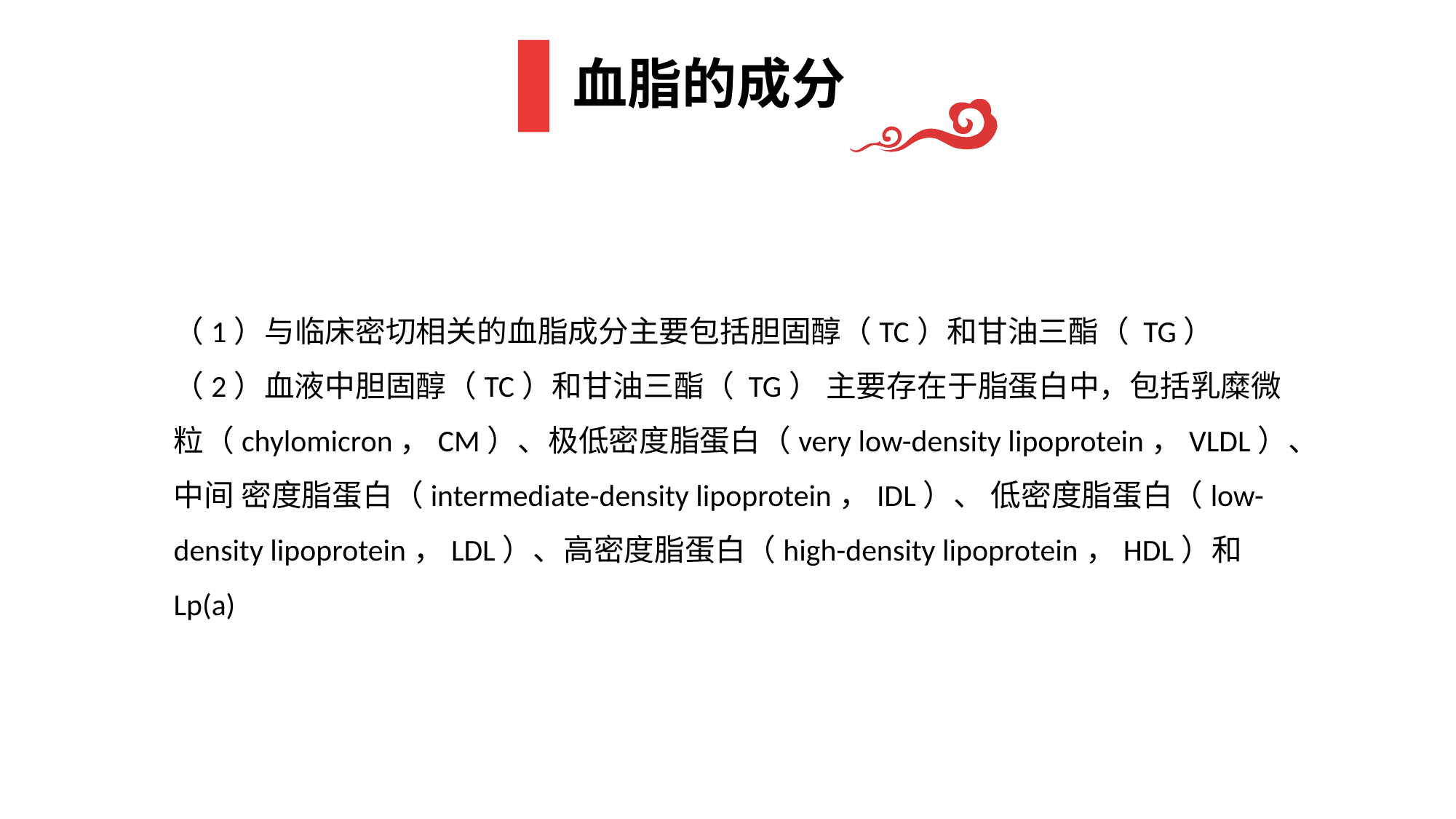

# 血脂的成分
（1）与临床密切相关的血脂成分主要包括胆固醇（TC）和甘油三酯（ TG）
（2）血液中胆固醇（TC）和甘油三酯（ TG） 主要存在于脂蛋白中，包括乳糜微粒（chylomicron，CM）、极低密度脂蛋白（very low-density lipoprotein，VLDL）、中间 密度脂蛋白（intermediate-density lipoprotein，IDL）、 低密度脂蛋白（low-density lipoprotein，LDL）、高密度脂蛋白（high-density lipoprotein，HDL）和 Lp(a)